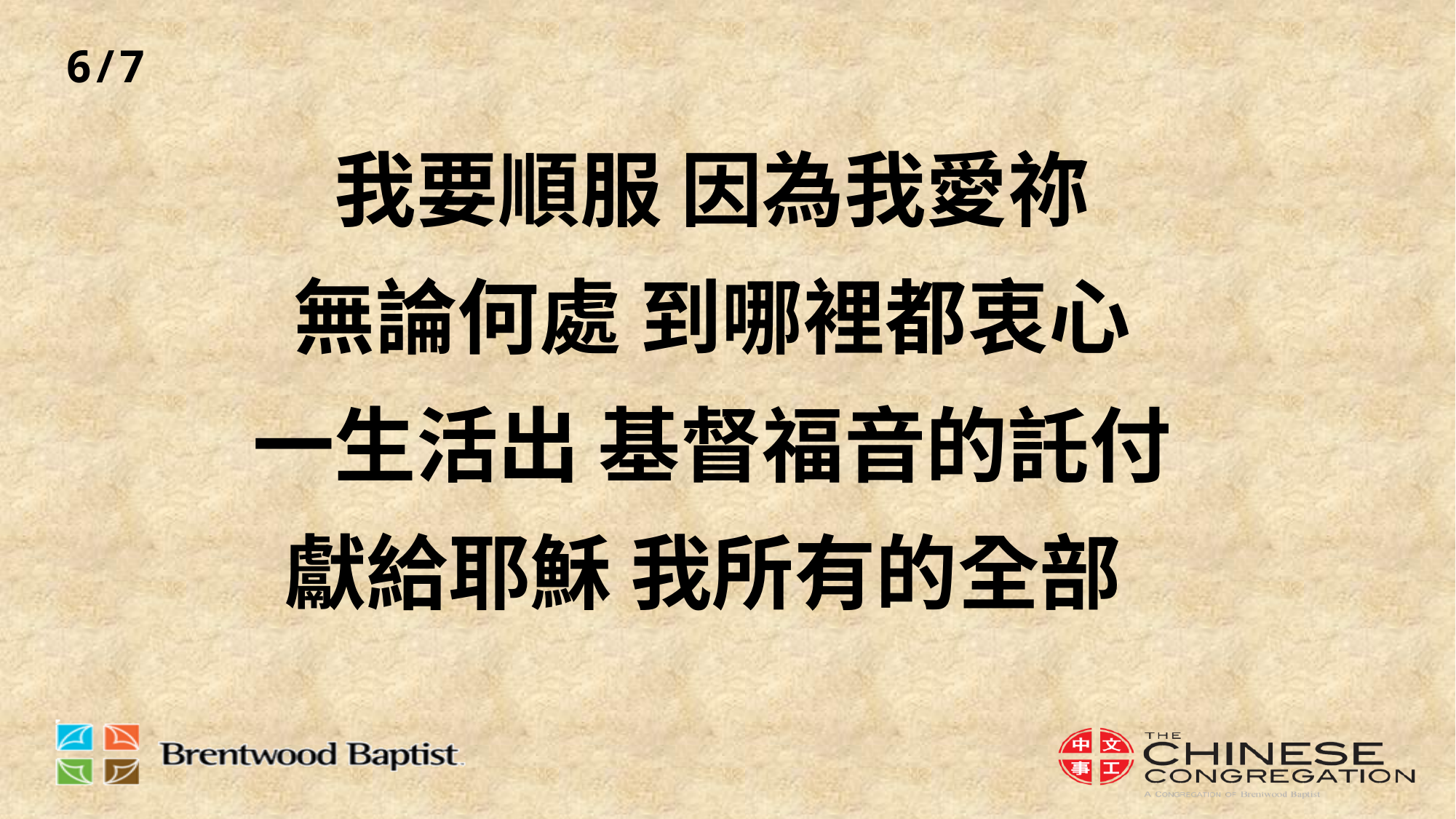

6/7
# 我要順服 因為我愛祢 無論何處 到哪裡都衷心 一生活出 基督福音的託付 獻給耶穌 我所有的全部